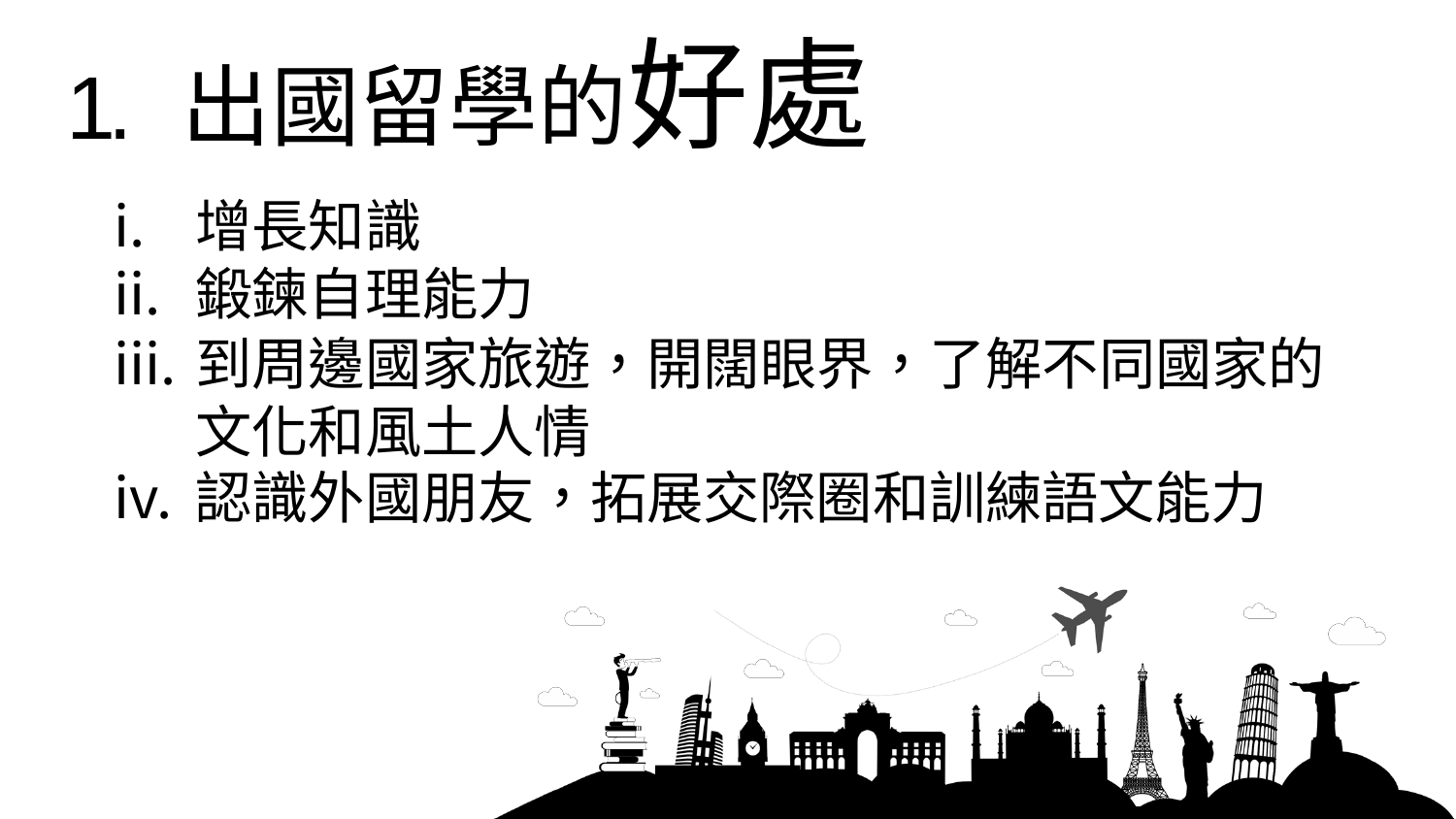

# 1. 出國留學的好處
增長知識
鍛鍊自理能力
到周邊國家旅遊，開闊眼界，了解不同國家的 文化和風土人情
認識外國朋友，拓展交際圈和訓練語文能力